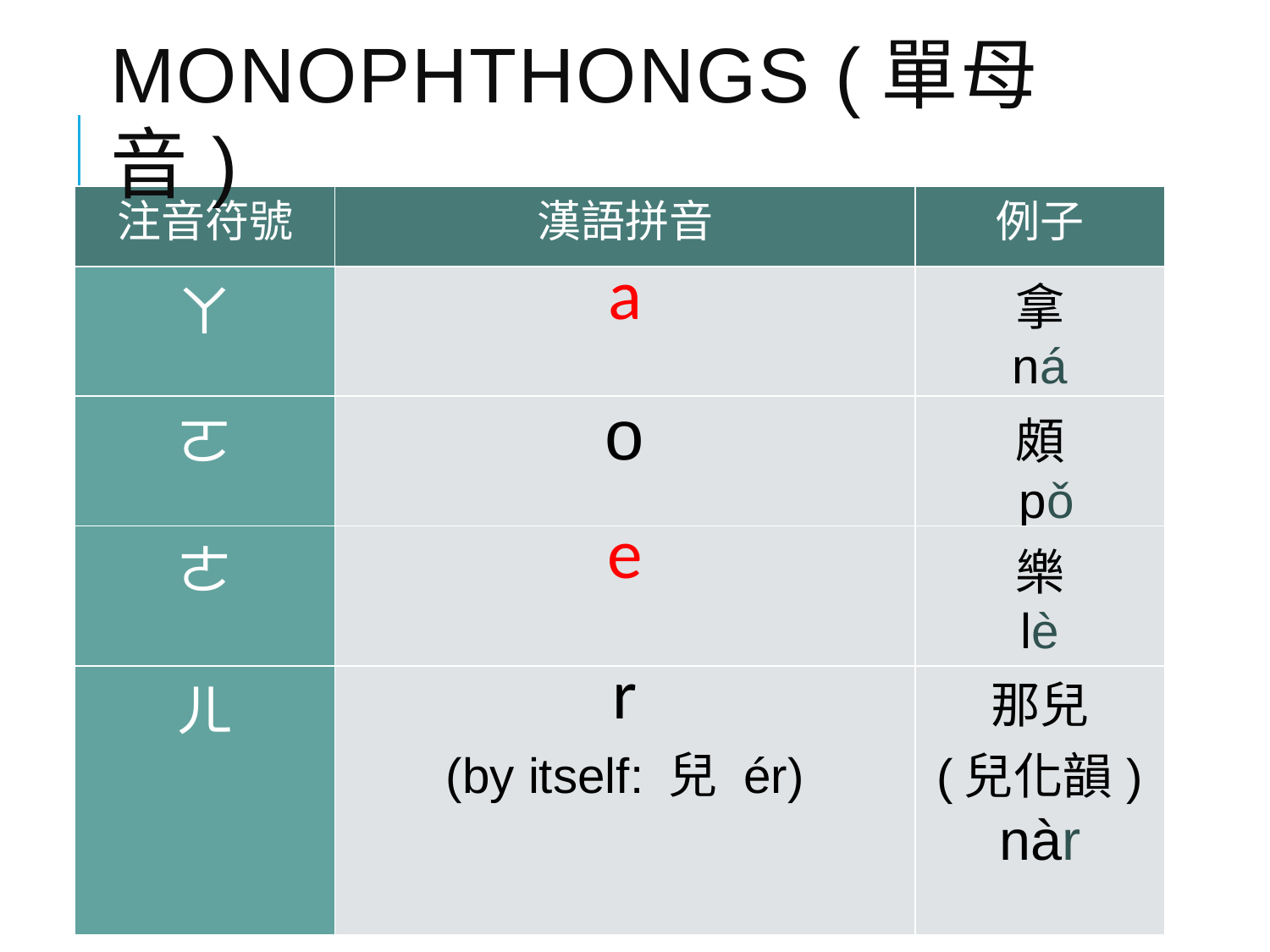

Monophthongs (單母音)
| 注音符號 | 漢語拼音 | 例子 |
| --- | --- | --- |
| ㄚ | a | 拿 ná |
| ㄛ | o | 頗 pǒ |
| ㄜ | e | 樂 lè |
| --- | --- | --- |
| ㄦ | r (by itself: 兒 ér) | 那兒 (兒化韻) nàr |
| --- | --- | --- |